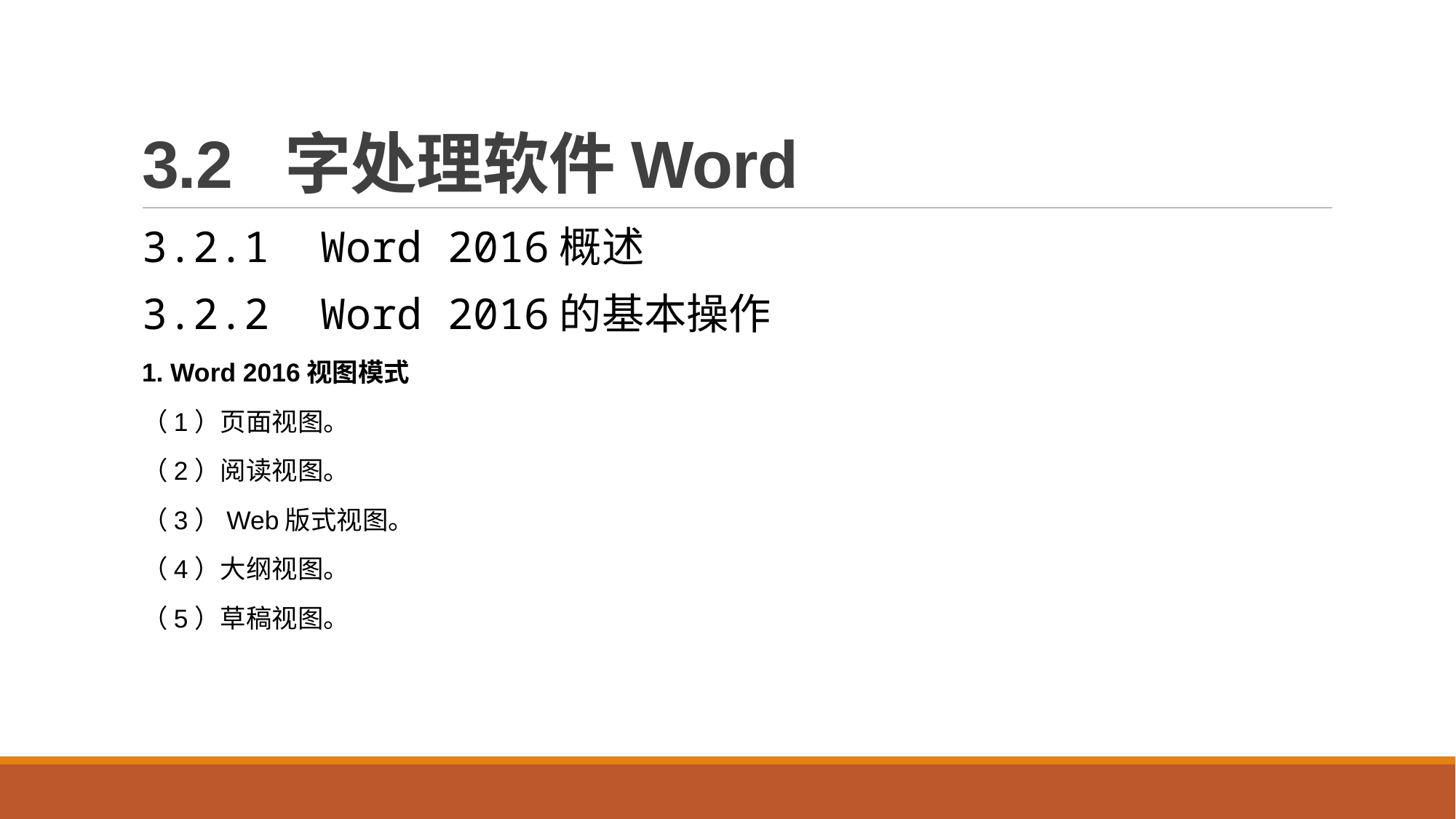

# 3.2  字处理软件Word
3.2.1  Word 2016概述
3.2.2  Word 2016的基本操作
1. Word 2016视图模式
（1）页面视图。
（2）阅读视图。
（3）Web版式视图。
（4）大纲视图。
（5）草稿视图。